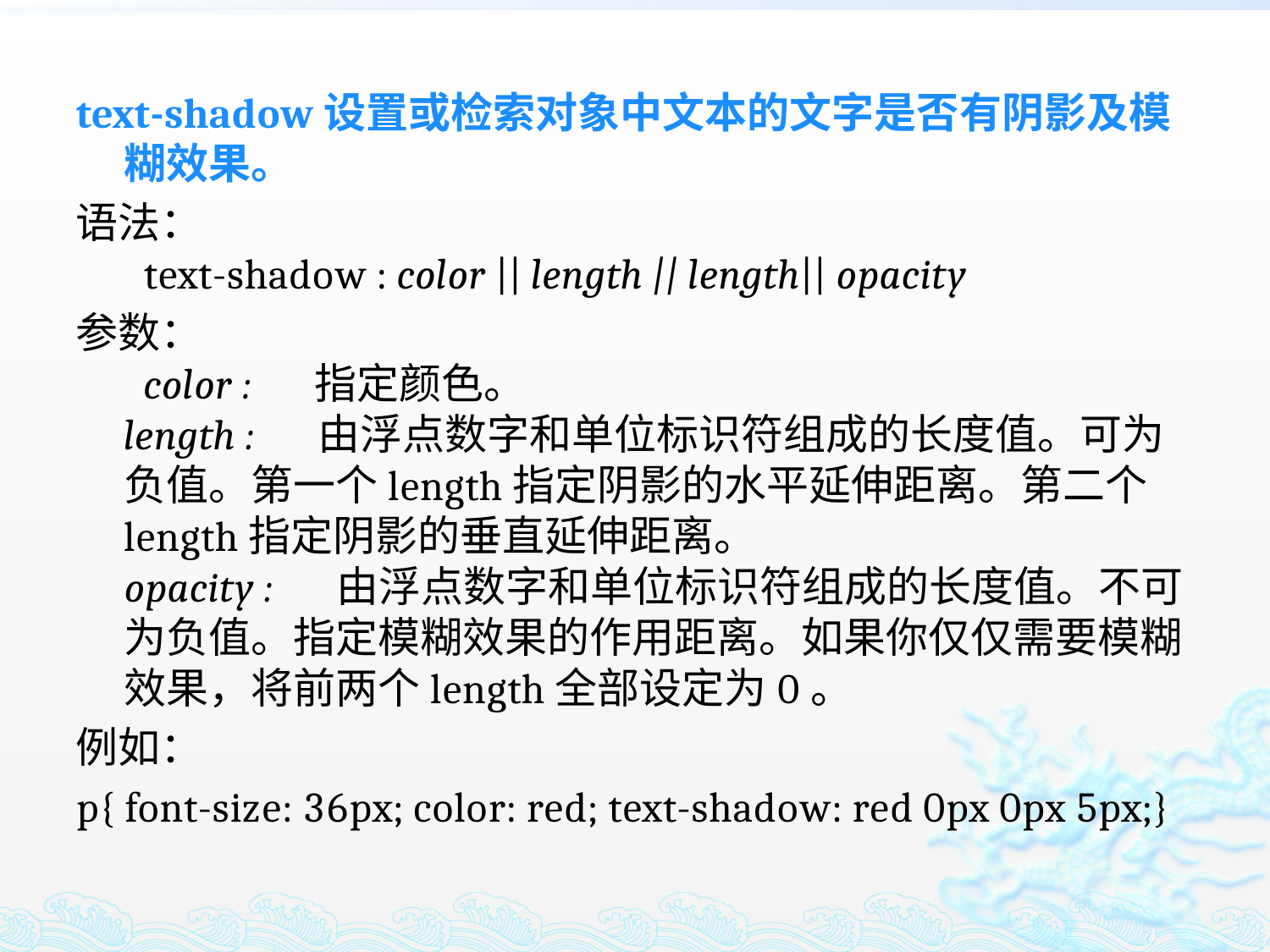

text-shadow设置或检索对象中文本的文字是否有阴影及模糊效果。
语法：
 text-shadow : color || length || length|| opacity
参数：
 color : 　指定颜色。
length : 　由浮点数字和单位标识符组成的长度值。可为负值。第一个length指定阴影的水平延伸距离。第二个length指定阴影的垂直延伸距离。
opacity : 　由浮点数字和单位标识符组成的长度值。不可为负值。指定模糊效果的作用距离。如果你仅仅需要模糊效果，将前两个length全部设定为0。
例如：
p{ font-size: 36px; color: red; text-shadow: red 0px 0px 5px;}